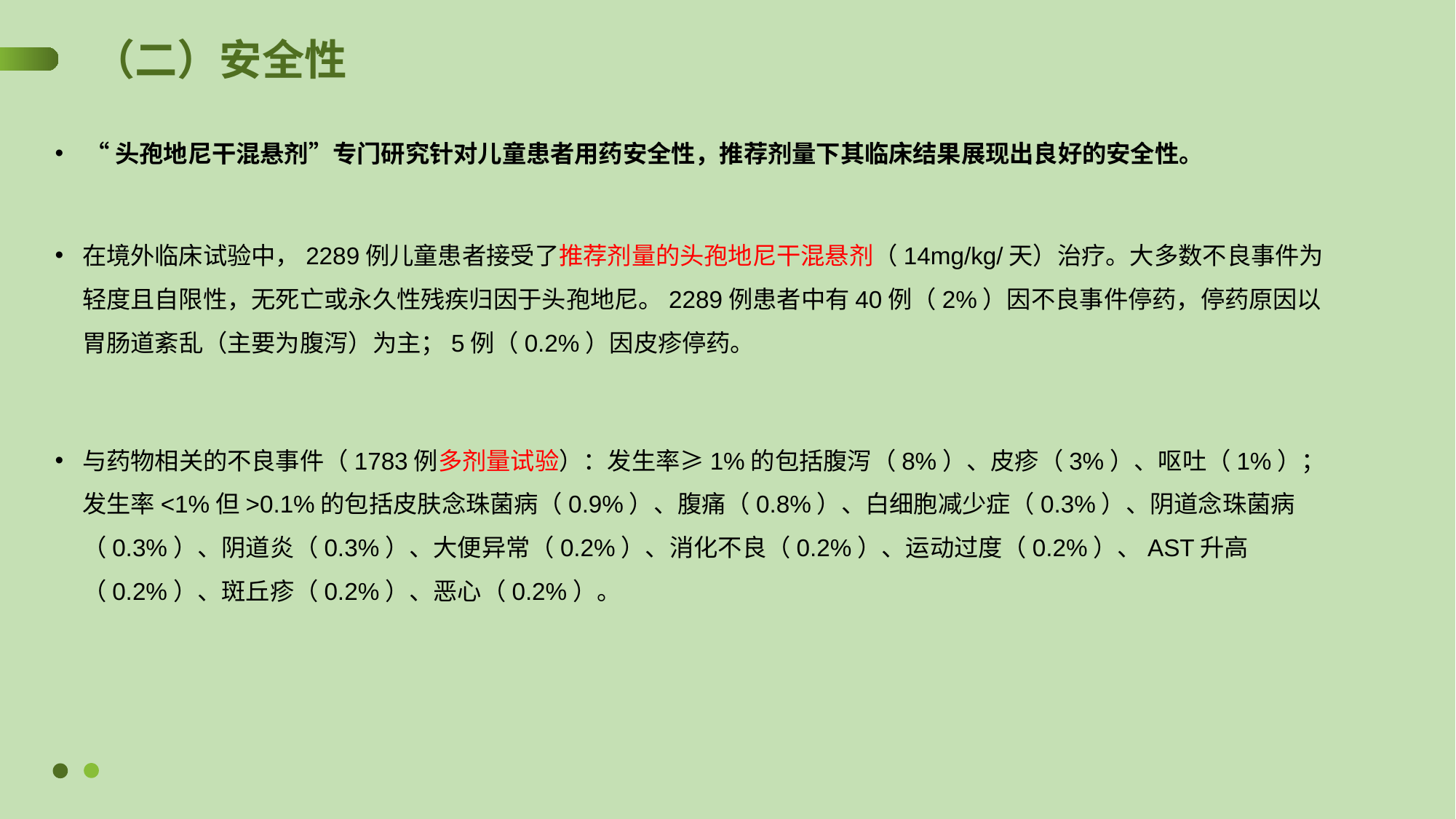

（二）安全性

“头孢地尼干混悬剂”专门研究针对儿童患者用药安全性，推荐剂量下其临床结果展现出良好的安全性。

在境外临床试验中，2289例儿童患者接受了推荐剂量的头孢地尼干混悬剂（14mg/kg/天）治疗。大多数不良事件为轻度且自限性，无死亡或永久性残疾归因于头孢地尼。2289例患者中有40例（2%）因不良事件停药，停药原因以胃肠道紊乱（主要为腹泻）为主；5例（0.2%）因皮疹停药。

与药物相关的不良事件（1783例多剂量试验）：发生率≥1%的包括腹泻（8%）、皮疹（3%）、呕吐（1%）；发生率<1%但>0.1%的包括皮肤念珠菌病（0.9%）、腹痛（0.8%）、白细胞减少症（0.3%）、阴道念珠菌病（0.3%）、阴道炎（0.3%）、大便异常（0.2%）、消化不良（0.2%）、运动过度（0.2%）、AST升高（0.2%）、斑丘疹（0.2%）、恶心（0.2%）。